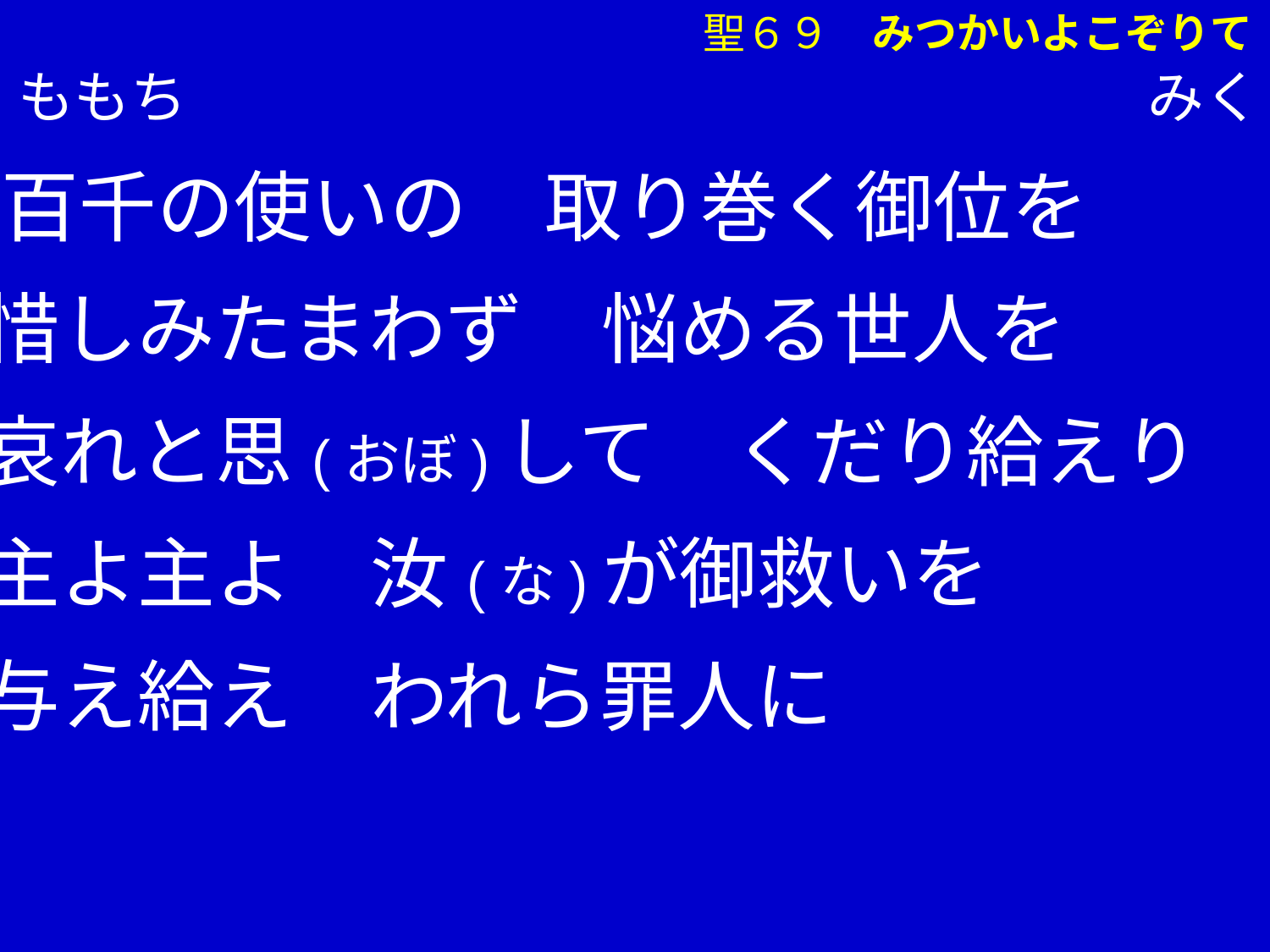

聖６９　みつかいよこぞりて
　　ももち　　　　　　　　　　　　　　　　　みくら
②百千の使いの　取り巻く御位を
　惜しみたまわず　悩める世人を
　哀れと思(おぼ)して　くだり給えり
　主よ主よ　汝(な)が御救いを
　与え給え　われら罪人に